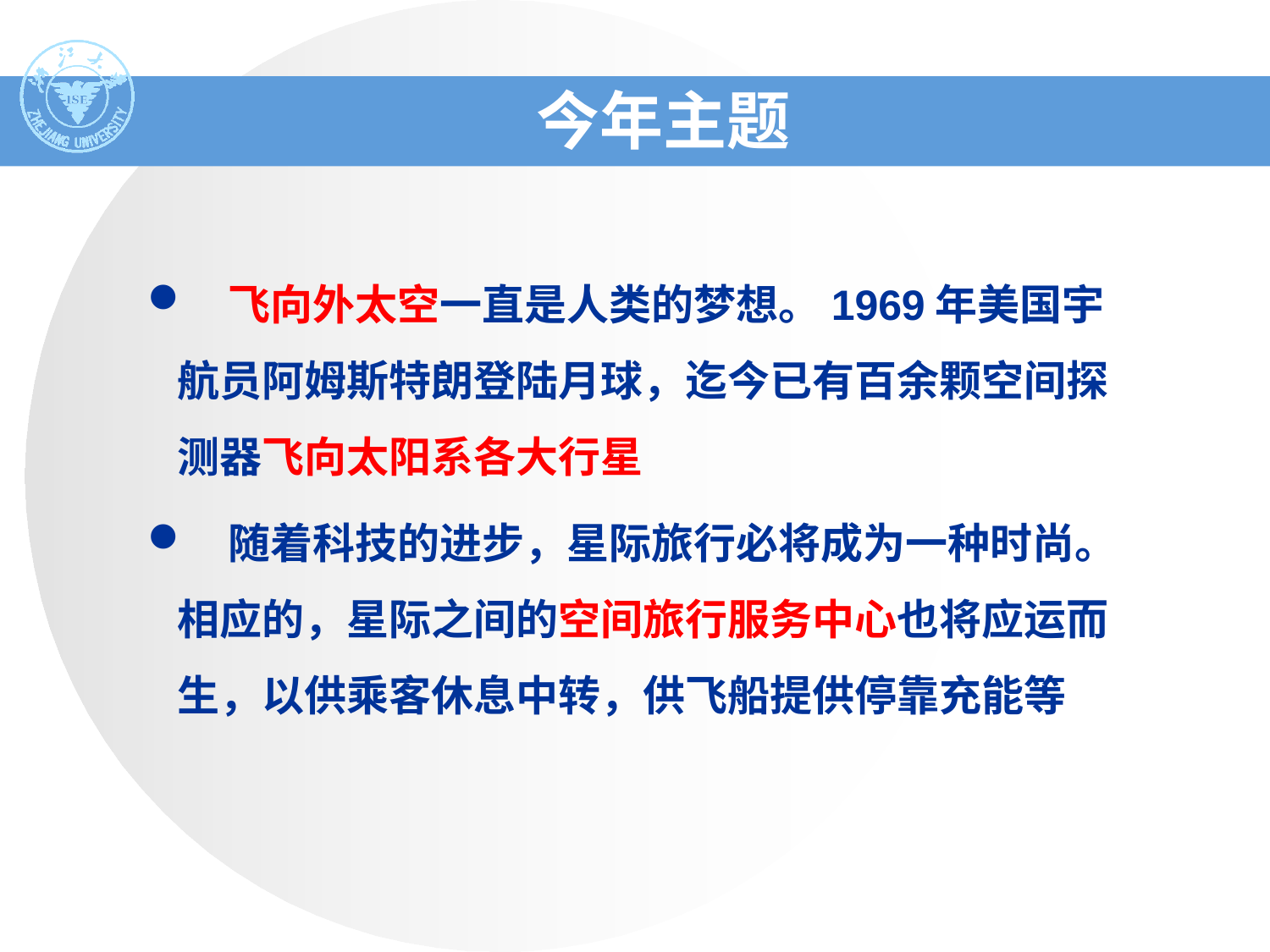

# 今年主题
   飞向外太空一直是人类的梦想。1969年美国宇航员阿姆斯特朗登陆月球，迄今已有百余颗空间探测器飞向太阳系各大行星
   随着科技的进步，星际旅行必将成为一种时尚。相应的，星际之间的空间旅行服务中心也将应运而生，以供乘客休息中转，供飞船提供停靠充能等